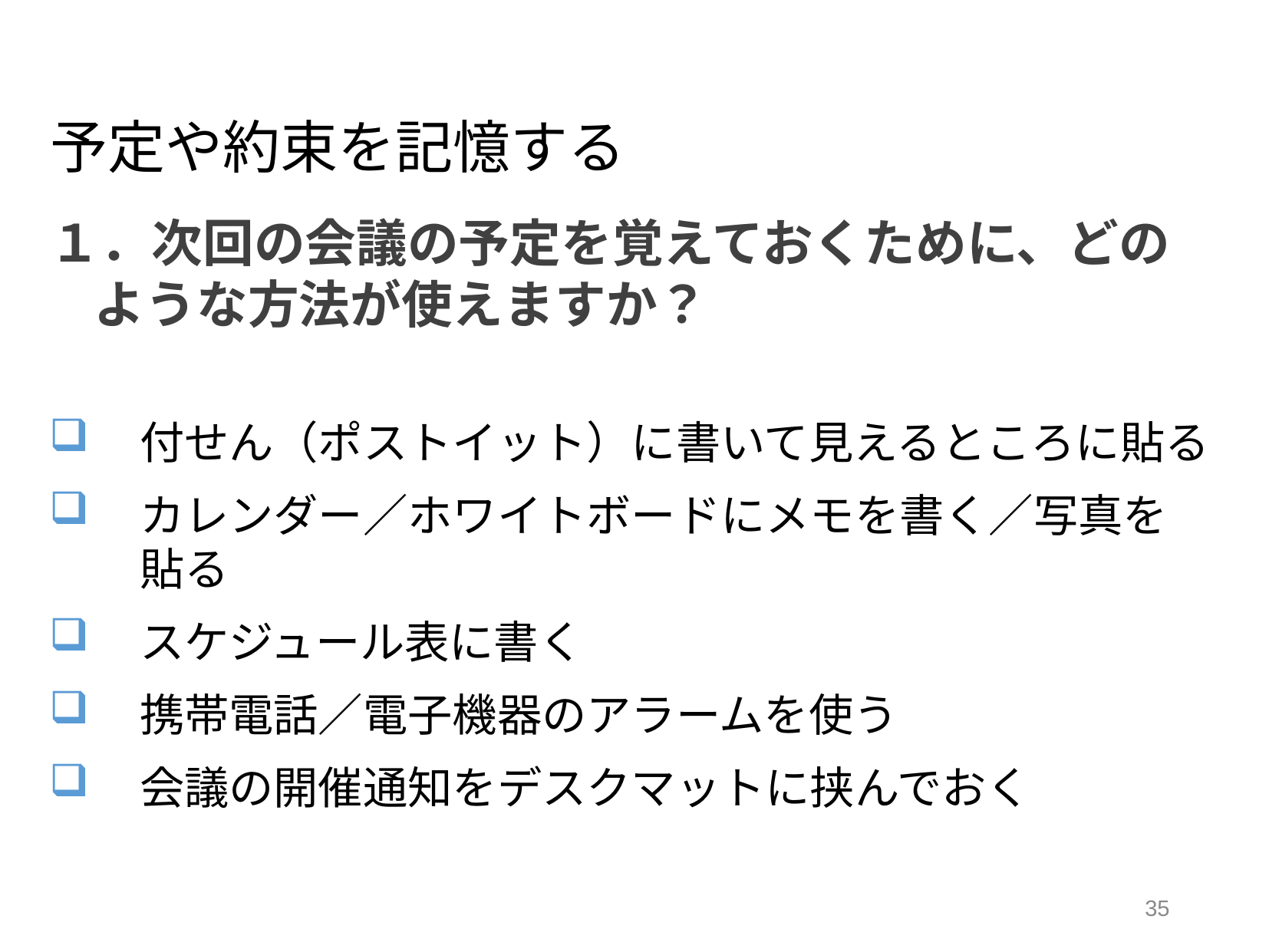

# 予定や約束を記憶する
１．次回の会議の予定を覚えておくために、どのような方法が使えますか？

付せん（ポストイット）に書いて見えるところに貼る
カレンダー／ホワイトボードにメモを書く／写真を貼る
スケジュール表に書く
携帯電話／電子機器のアラームを使う
会議の開催通知をデスクマットに挟んでおく
35